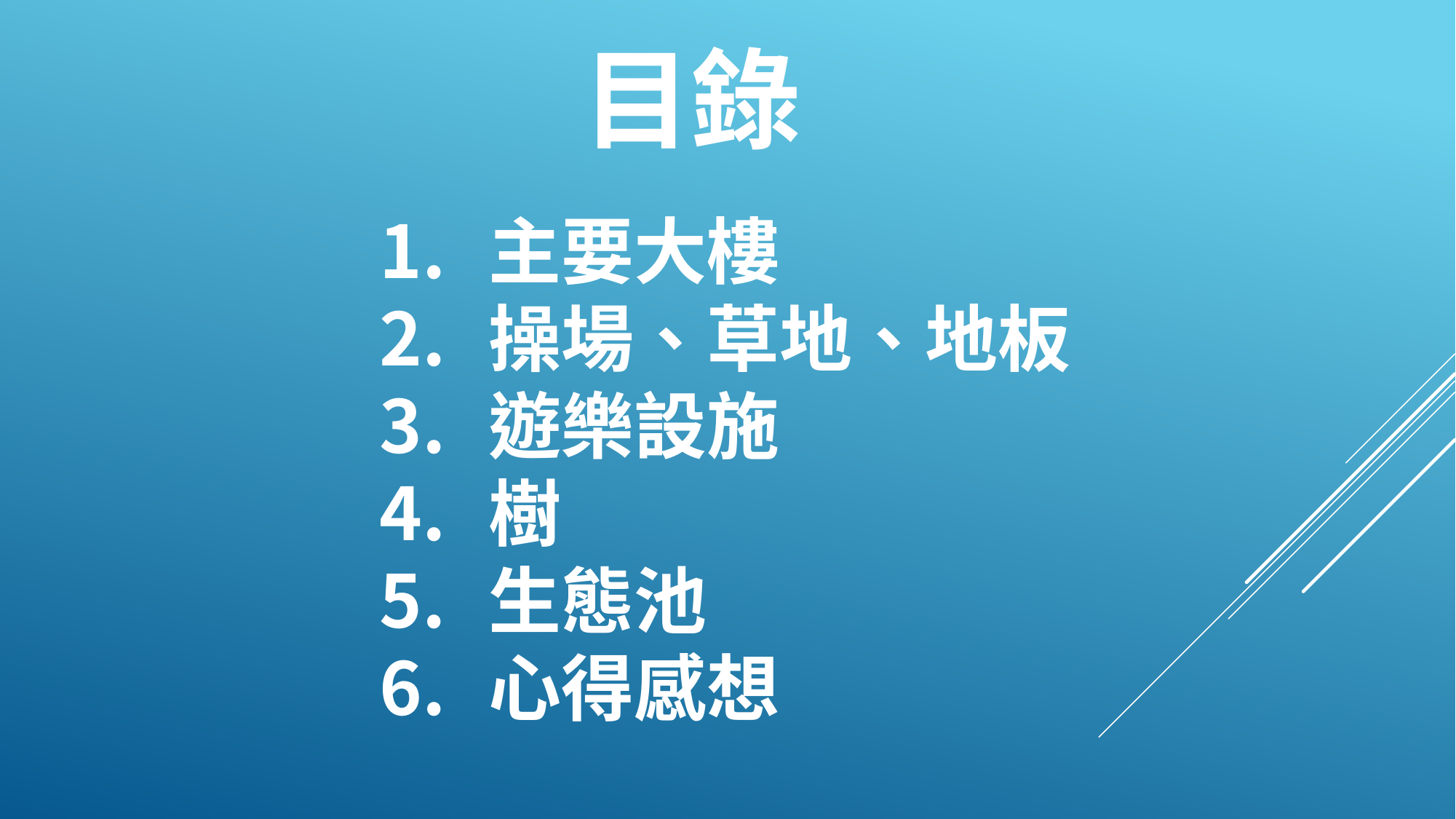

# 目錄
主要大樓
操場、草地、地板
遊樂設施
樹
生態池
心得感想